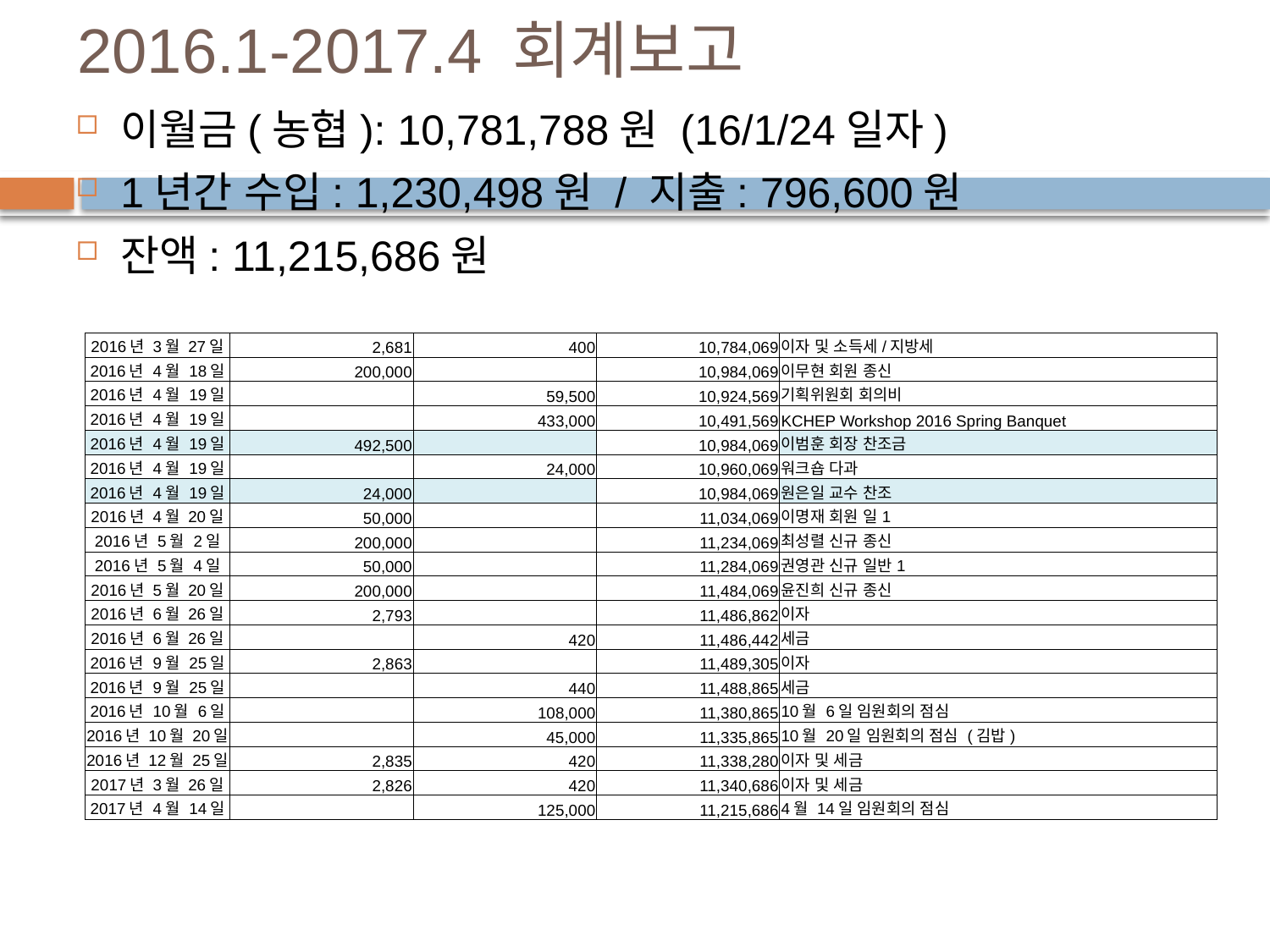

# 2016.1-2017.4 회계보고
이월금(농협): 10,781,788원 (16/1/24일자)
1년간 수입: 1,230,498원 / 지출: 796,600원
잔액: 11,215,686원
| 2016년 3월 27일 | 2,681 | 400 | 10,784,069 | 이자 및 소득세/지방세 |
| --- | --- | --- | --- | --- |
| 2016년 4월 18일 | 200,000 |  | 10,984,069 | 이무현 회원 종신 |
| 2016년 4월 19일 |  | 59,500 | 10,924,569 | 기획위원회 회의비 |
| 2016년 4월 19일 |  | 433,000 | 10,491,569 | KCHEP Workshop 2016 Spring Banquet |
| 2016년 4월 19일 | 492,500 |  | 10,984,069 | 이범훈 회장 찬조금 |
| 2016년 4월 19일 |  | 24,000 | 10,960,069 | 워크숍 다과 |
| 2016년 4월 19일 | 24,000 |  | 10,984,069 | 원은일 교수 찬조 |
| 2016년 4월 20일 | 50,000 |  | 11,034,069 | 이명재 회원 일1 |
| 2016년 5월 2일 | 200,000 |  | 11,234,069 | 최성렬 신규 종신 |
| 2016년 5월 4일 | 50,000 |  | 11,284,069 | 권영관 신규 일반1 |
| 2016년 5월 20일 | 200,000 |  | 11,484,069 | 윤진희 신규 종신 |
| 2016년 6월 26일 | 2,793 |  | 11,486,862 | 이자 |
| 2016년 6월 26일 |  | 420 | 11,486,442 | 세금 |
| 2016년 9월 25일 | 2,863 |  | 11,489,305 | 이자 |
| 2016년 9월 25일 |  | 440 | 11,488,865 | 세금 |
| 2016년 10월 6일 |  | 108,000 | 11,380,865 | 10월 6일 임원회의 점심 |
| 2016년 10월 20일 |  | 45,000 | 11,335,865 | 10월 20일 임원회의 점심 (김밥) |
| 2016년 12월 25일 | 2,835 | 420 | 11,338,280 | 이자 및 세금 |
| 2017년 3월 26일 | 2,826 | 420 | 11,340,686 | 이자 및 세금 |
| 2017년 4월 14일 |  | 125,000 | 11,215,686 | 4월 14일 임원회의 점심 |